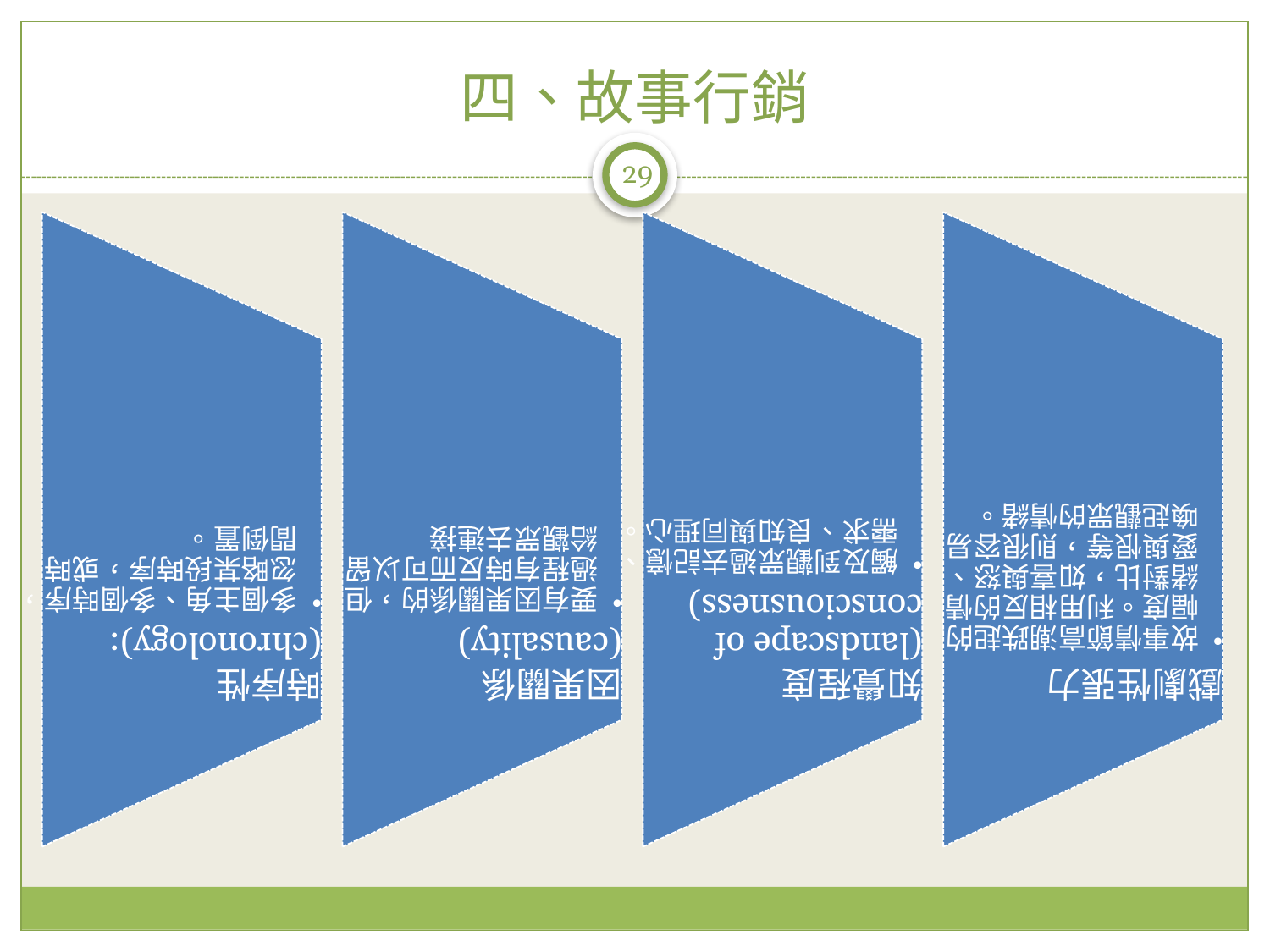

# 四、故事行銷
29
時序性(chronology):
多個主角、多個時序，忽略某段時序，或時間倒置。
因果關係(causality)
要有因果關係的，但過程有時反而可以留給觀眾去連接
知覺程度(landscape of consciousness)
觸及到觀眾過去記憶、需求、良知與同理心。
戲劇性張力
故事情節高潮跌起的幅度。利用相反的情緒對比，如喜與怒、愛與恨等，則很容易喚起觀眾的情緒。